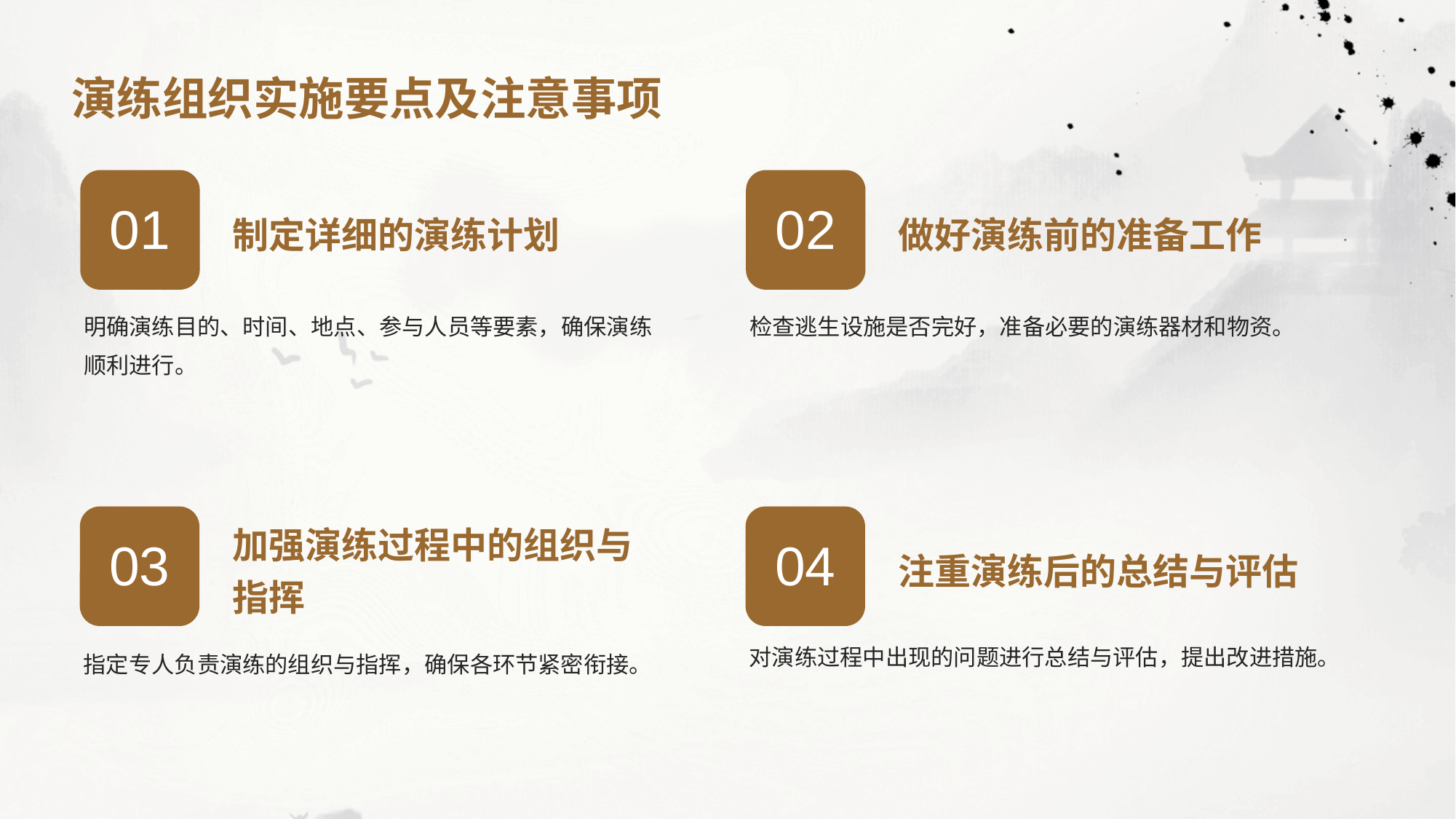

演练组织实施要点及注意事项

制定详细的演练计划

做好演练前的准备工作
01
02
明确演练目的、时间、地点、参与人员等要素，确保演练顺利进行。
检查逃生设施是否完好，准备必要的演练器材和物资。

加强演练过程中的组织与指挥

注重演练后的总结与评估
03
04
对演练过程中出现的问题进行总结与评估，提出改进措施。
指定专人负责演练的组织与指挥，确保各环节紧密衔接。